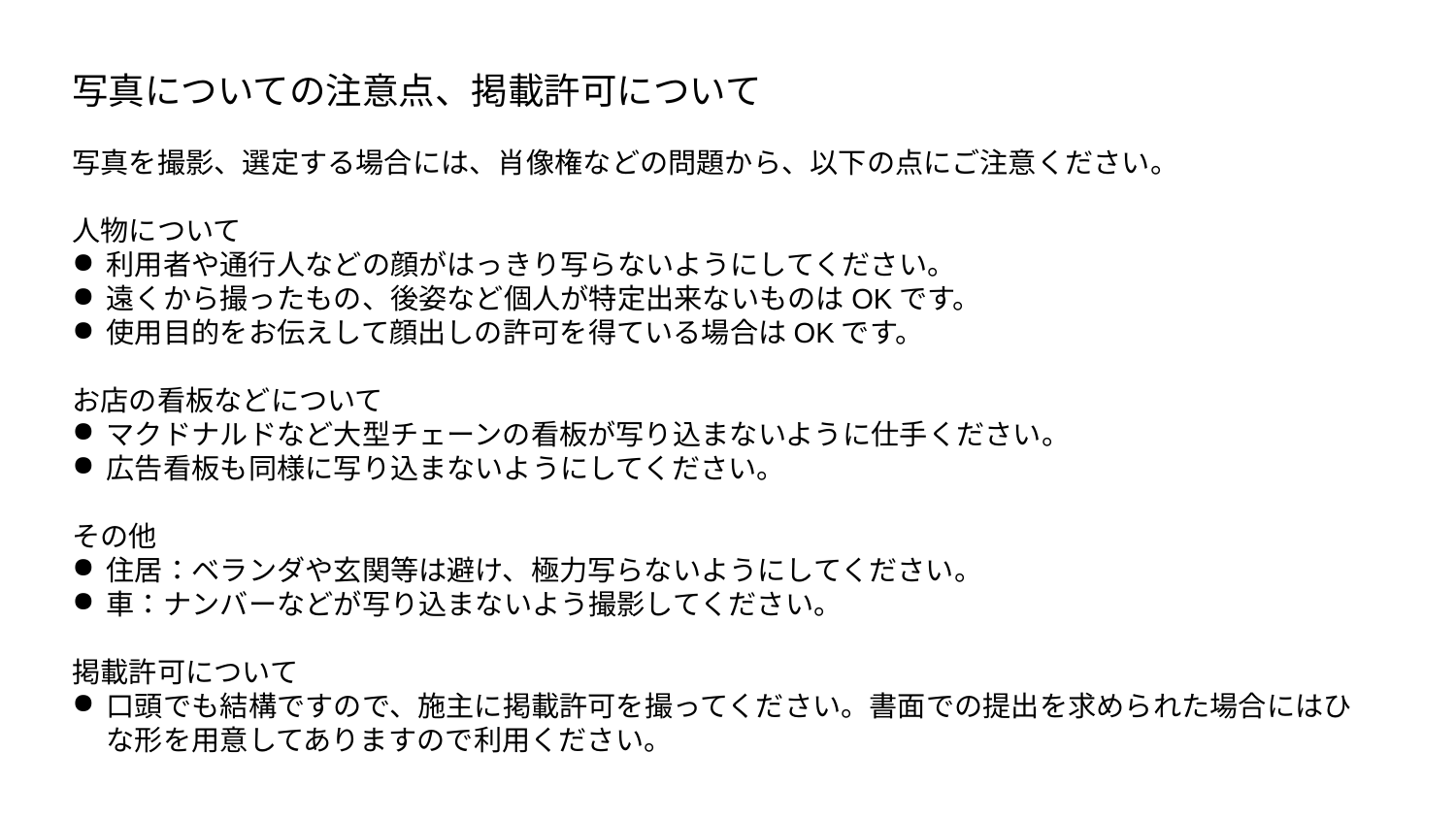

写真についての注意点、掲載許可について

写真を撮影、選定する場合には、肖像権などの問題から、以下の点にご注意ください。

人物について
利用者や通行人などの顔がはっきり写らないようにしてください。
遠くから撮ったもの、後姿など個人が特定出来ないものはOKです。
使用目的をお伝えして顔出しの許可を得ている場合はOKです。

お店の看板などについて
マクドナルドなど大型チェーンの看板が写り込まないように仕手ください。
広告看板も同様に写り込まないようにしてください。

その他
住居：ベランダや玄関等は避け、極力写らないようにしてください。
車：ナンバーなどが写り込まないよう撮影してください。

掲載許可について
口頭でも結構ですので、施主に掲載許可を撮ってください。書面での提出を求められた場合にはひな形を用意してありますので利用ください。